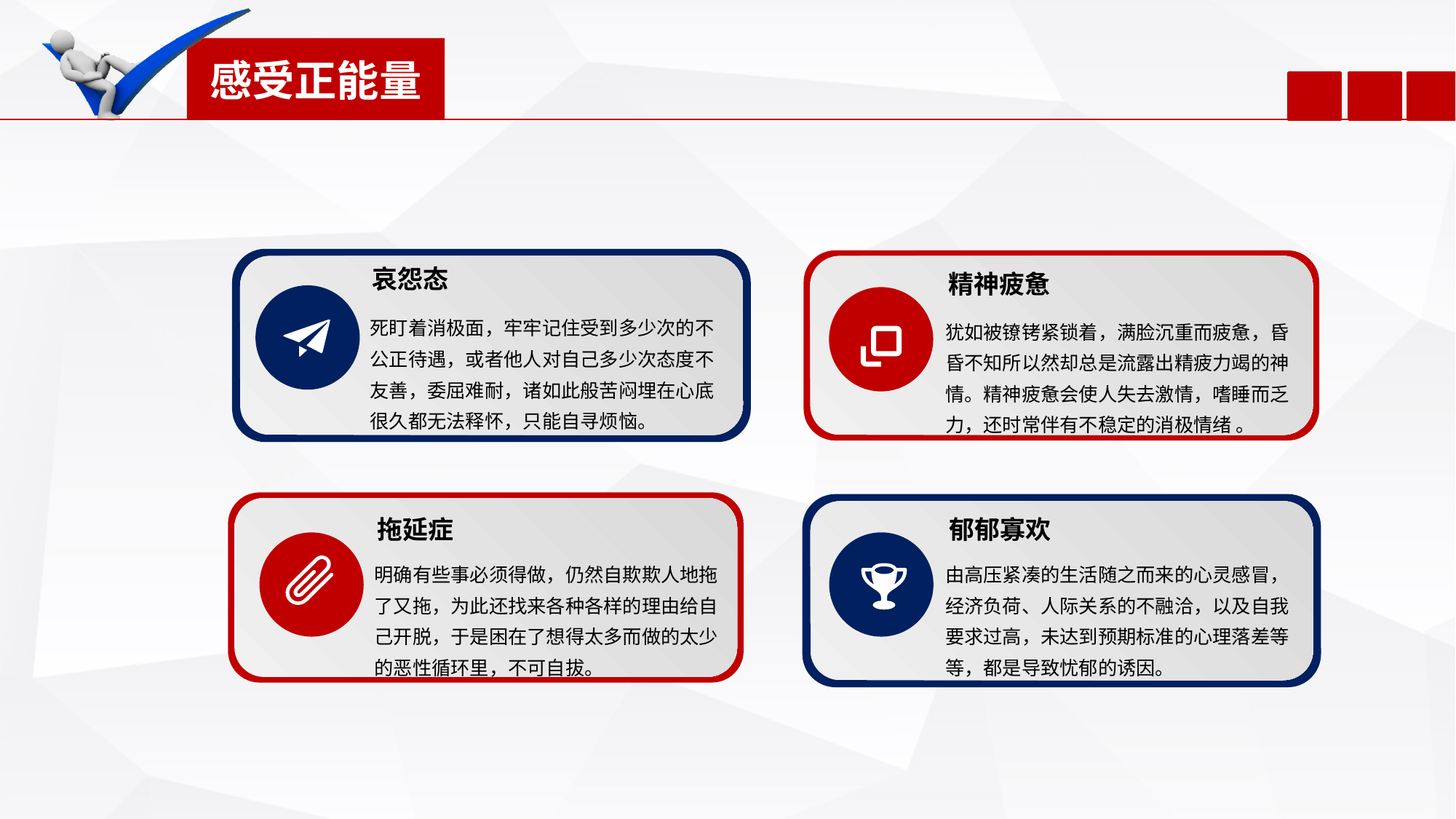

哀怨态
死盯着消极面，牢牢记住受到多少次的不公正待遇，或者他人对自己多少次态度不友善，委屈难耐，诸如此般苦闷埋在心底很久都无法释怀，只能自寻烦恼。
精神疲惫
犹如被镣铐紧锁着，满脸沉重而疲惫，昏昏不知所以然却总是流露出精疲力竭的神情。精神疲惫会使人失去激情，嗜睡而乏力，还时常伴有不稳定的消极情绪 。

郁郁寡欢
由高压紧凑的生活随之而来的心灵感冒，经济负荷、人际关系的不融洽，以及自我要求过高，未达到预期标准的心理落差等等，都是导致忧郁的诱因。
拖延症
明确有些事必须得做，仍然自欺欺人地拖了又拖，为此还找来各种各样的理由给自己开脱，于是困在了想得太多而做的太少的恶性循环里，不可自拔。